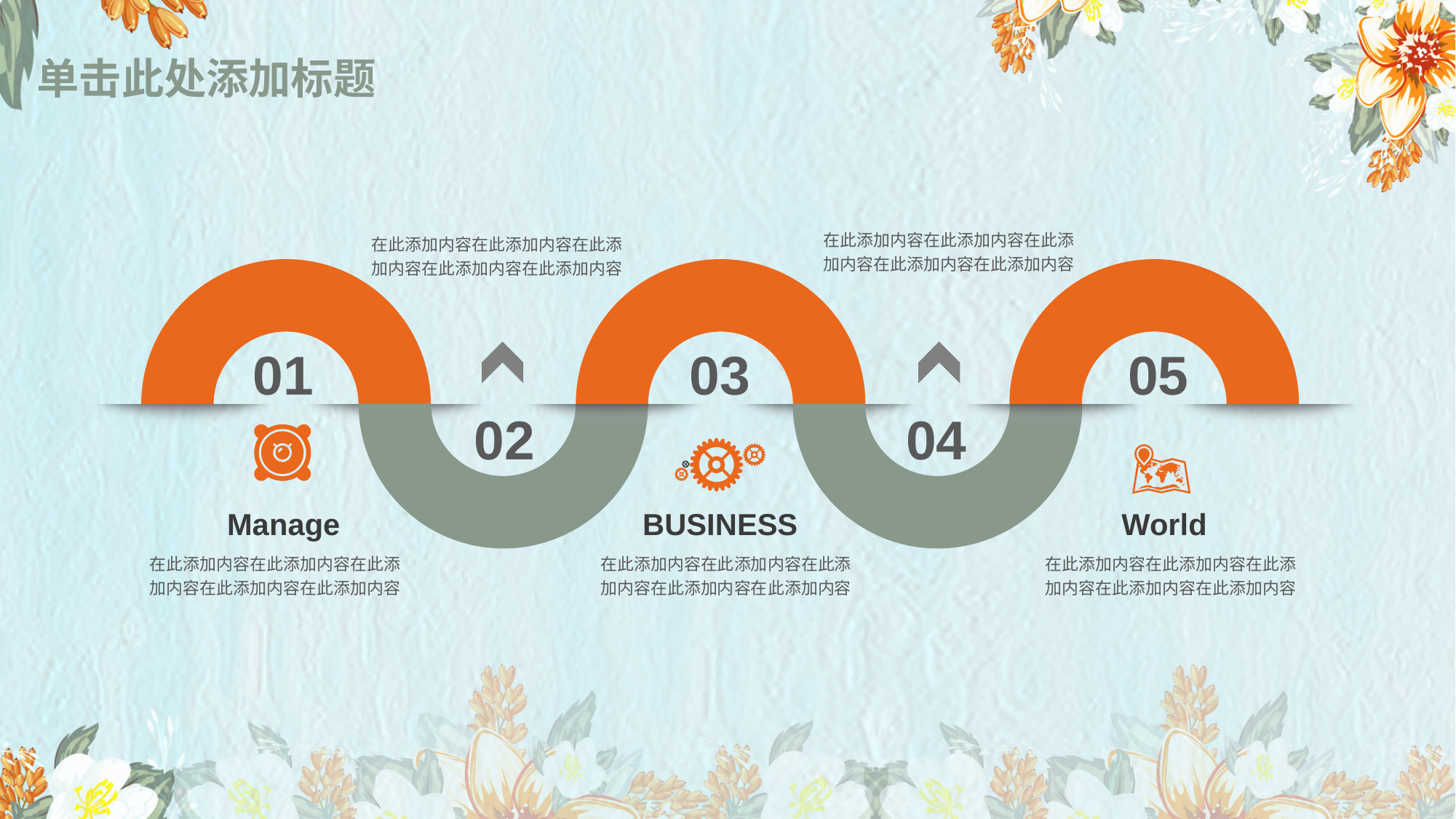

# 单击此处添加标题
在此添加内容在此添加内容在此添加内容在此添加内容在此添加内容

04
在此添加内容在此添加内容在此添加内容在此添加内容在此添加内容

02

01
Manage
在此添加内容在此添加内容在此添加内容在此添加内容在此添加内容

03

BUSINESS
在此添加内容在此添加内容在此添加内容在此添加内容在此添加内容

05

World
在此添加内容在此添加内容在此添加内容在此添加内容在此添加内容